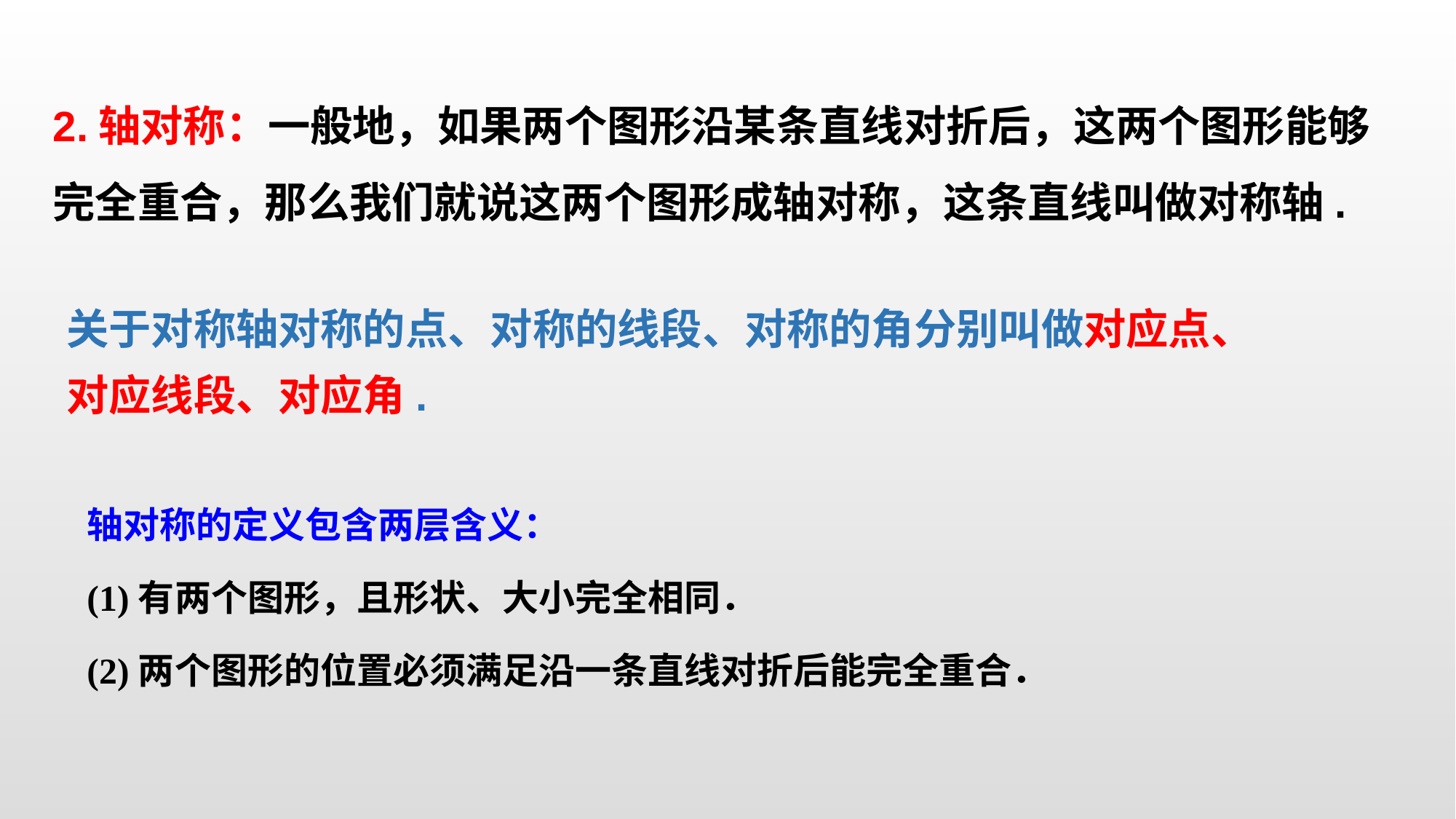

2.轴对称：一般地，如果两个图形沿某条直线对折后，这两个图形能够完全重合，那么我们就说这两个图形成轴对称，这条直线叫做对称轴.
关于对称轴对称的点、对称的线段、对称的角分别叫做对应点、
对应线段、对应角.
轴对称的定义包含两层含义：
(1)有两个图形，且形状、大小完全相同．
(2)两个图形的位置必须满足沿一条直线对折后能完全重合．